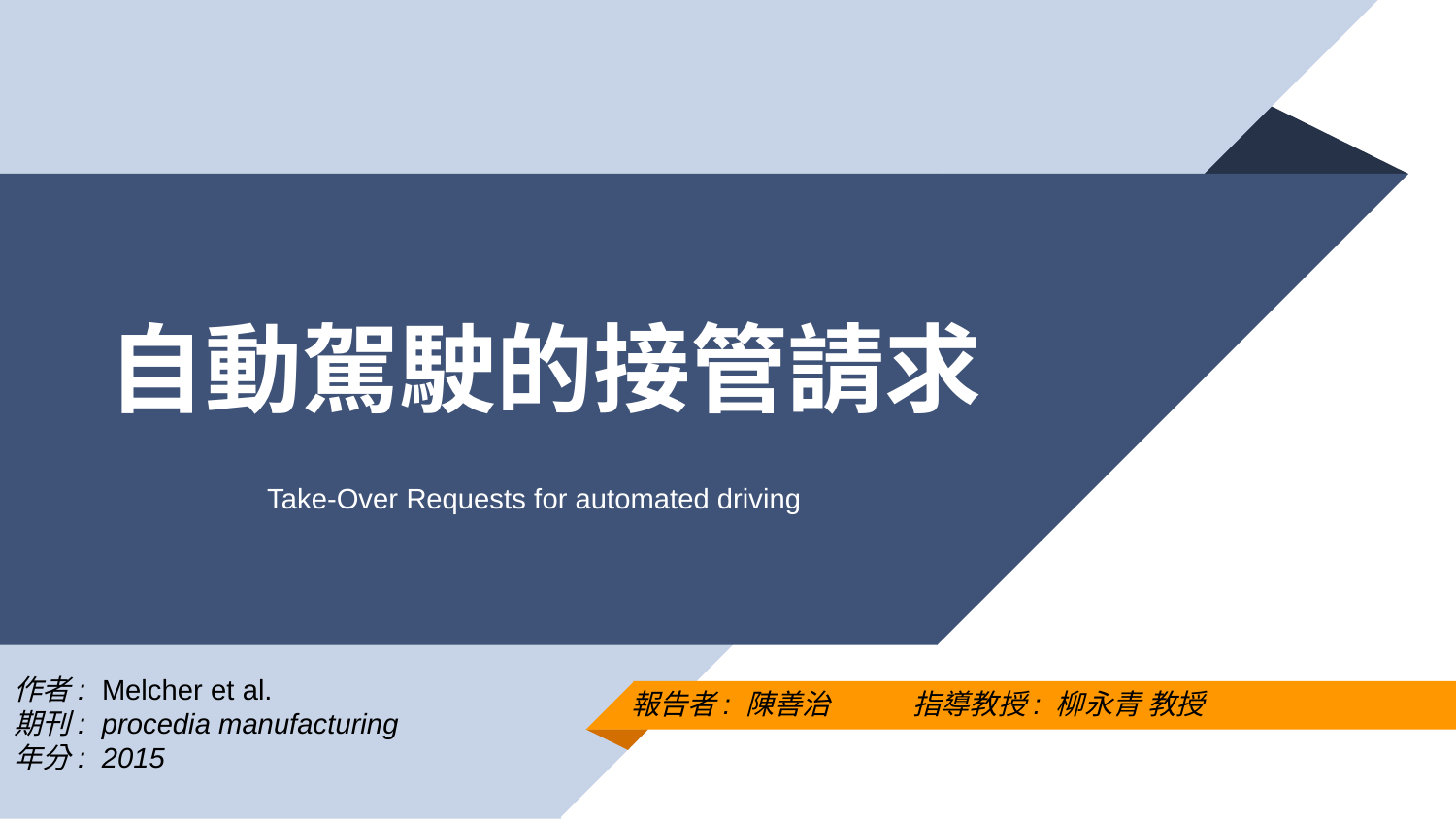

# 自動駕駛的接管請求
Take-Over Requests for automated driving
作者:  Melcher et al.
期刊:  procedia manufacturing
年分:  2015
報告者: 陳善治             指導教授: 柳永青 教授